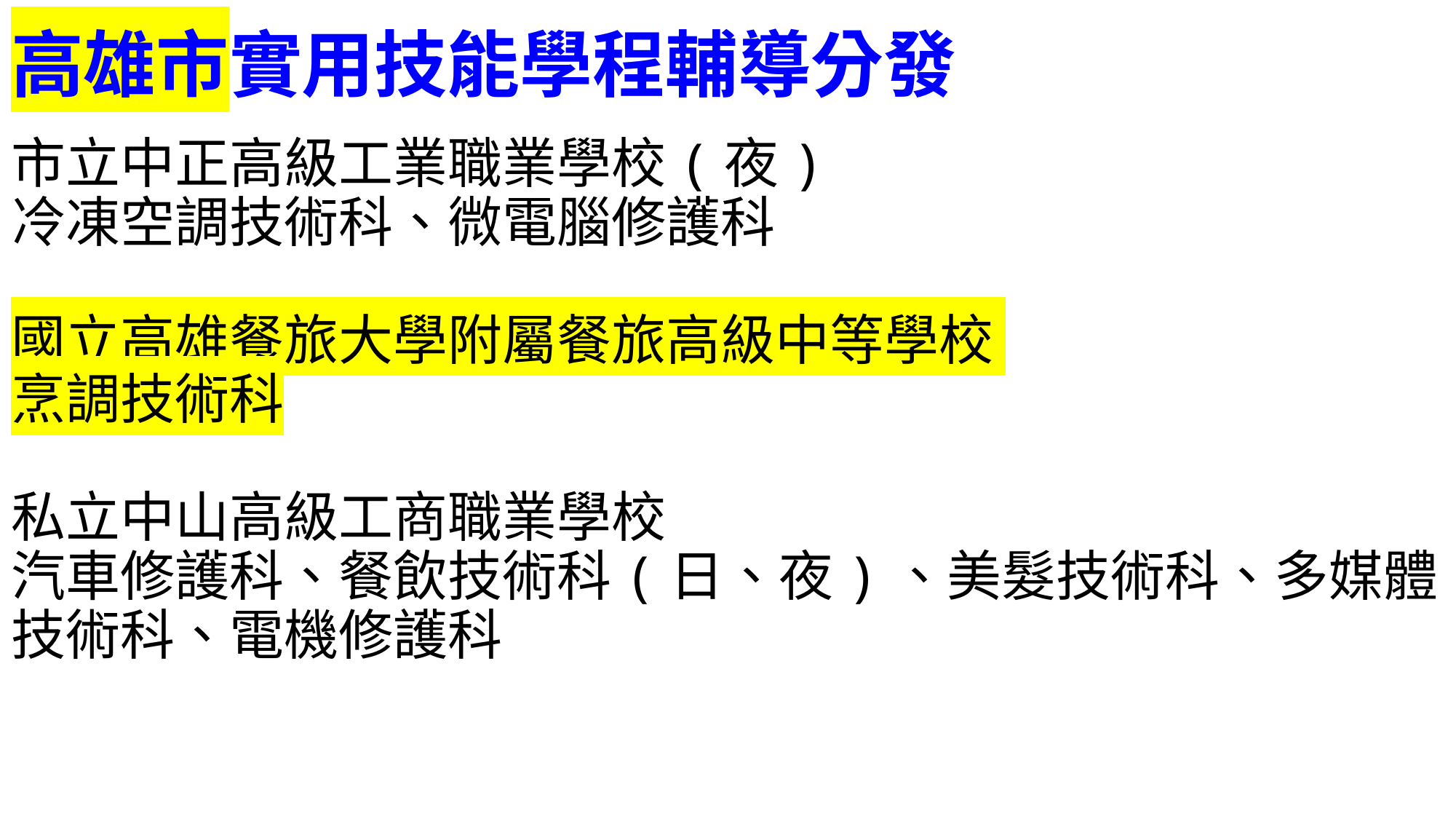

# 高雄市實用技能學程輔導分發 市立中正高級工業職業學校(夜) 冷凍空調技術科、微電腦修護科 國立高雄餐旅大學附屬餐旅高級中等學校 烹調技術科 私立中山高級工商職業學校 汽車修護科、餐飲技術科(日、夜)、美髮技術科、多媒體技術科、電機修護科